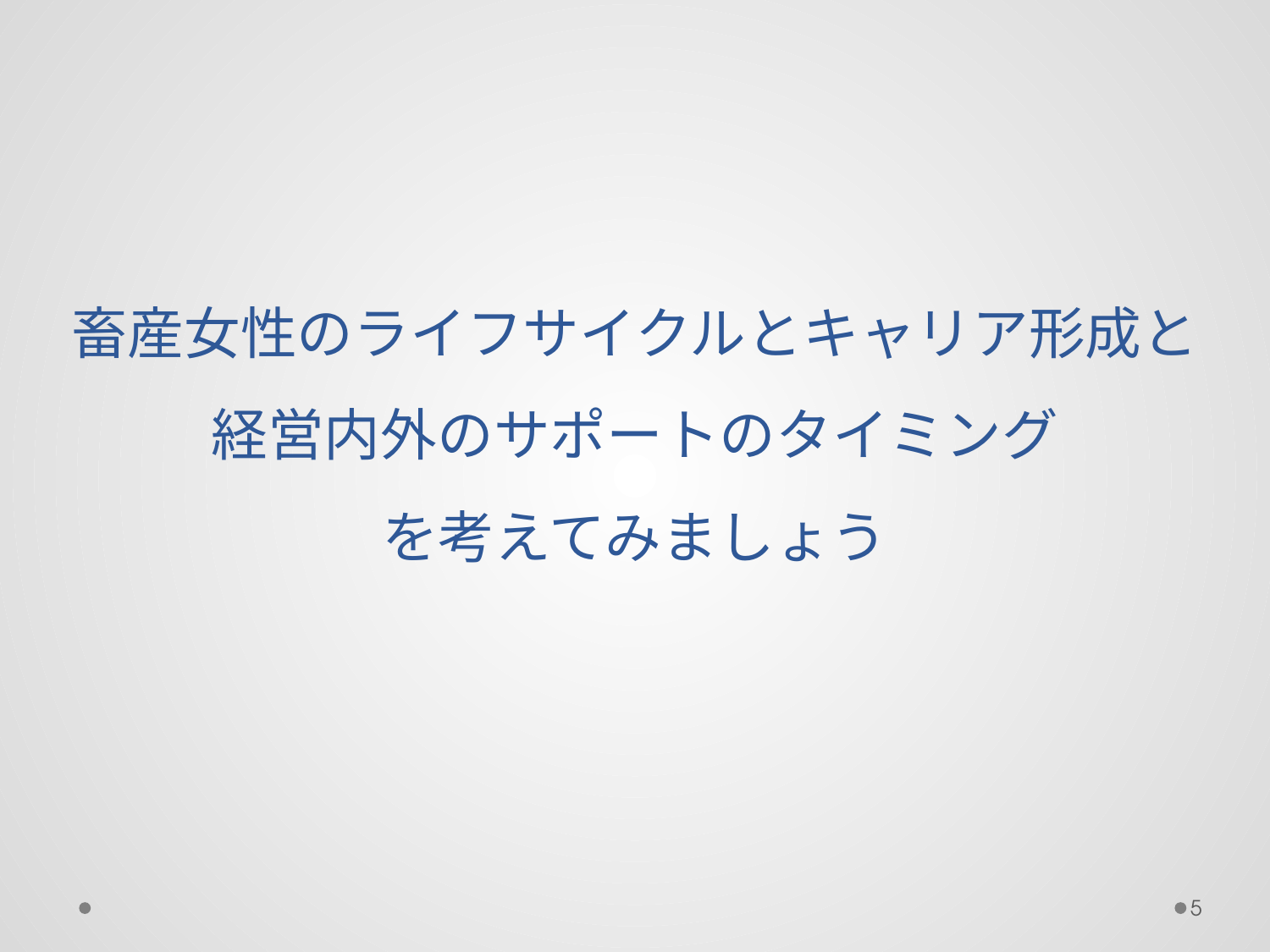

# 畜産女性のライフサイクルとキャリア形成と 経営内外のサポートのタイミング を考えてみましょう
5